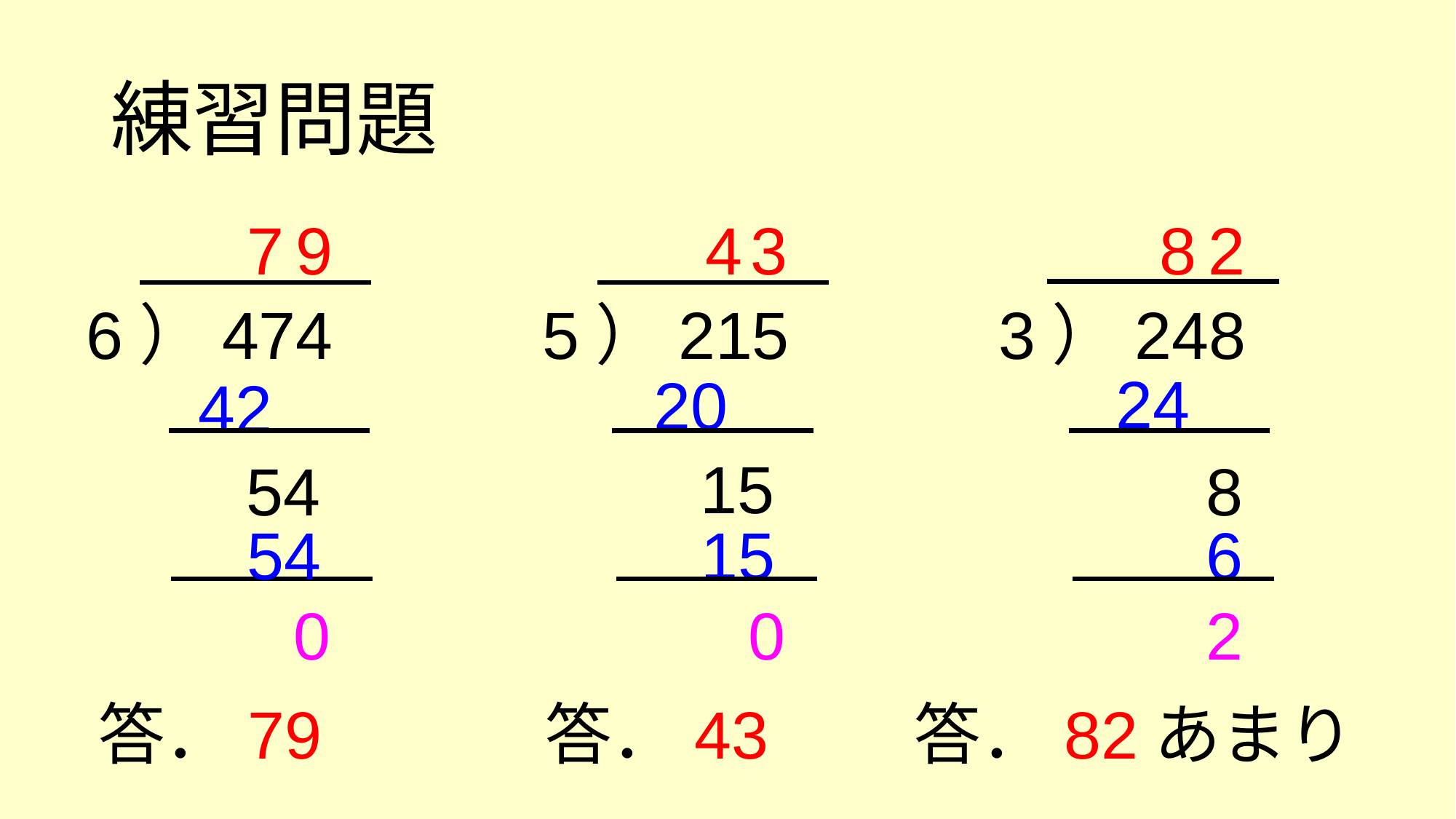

# 練習問題
7
9
4
3
8
2
6）474
5）215
3）248
24
20
42
15
54
8
54
15
6
0
0
2
答．79
答．43
答．82あまり2